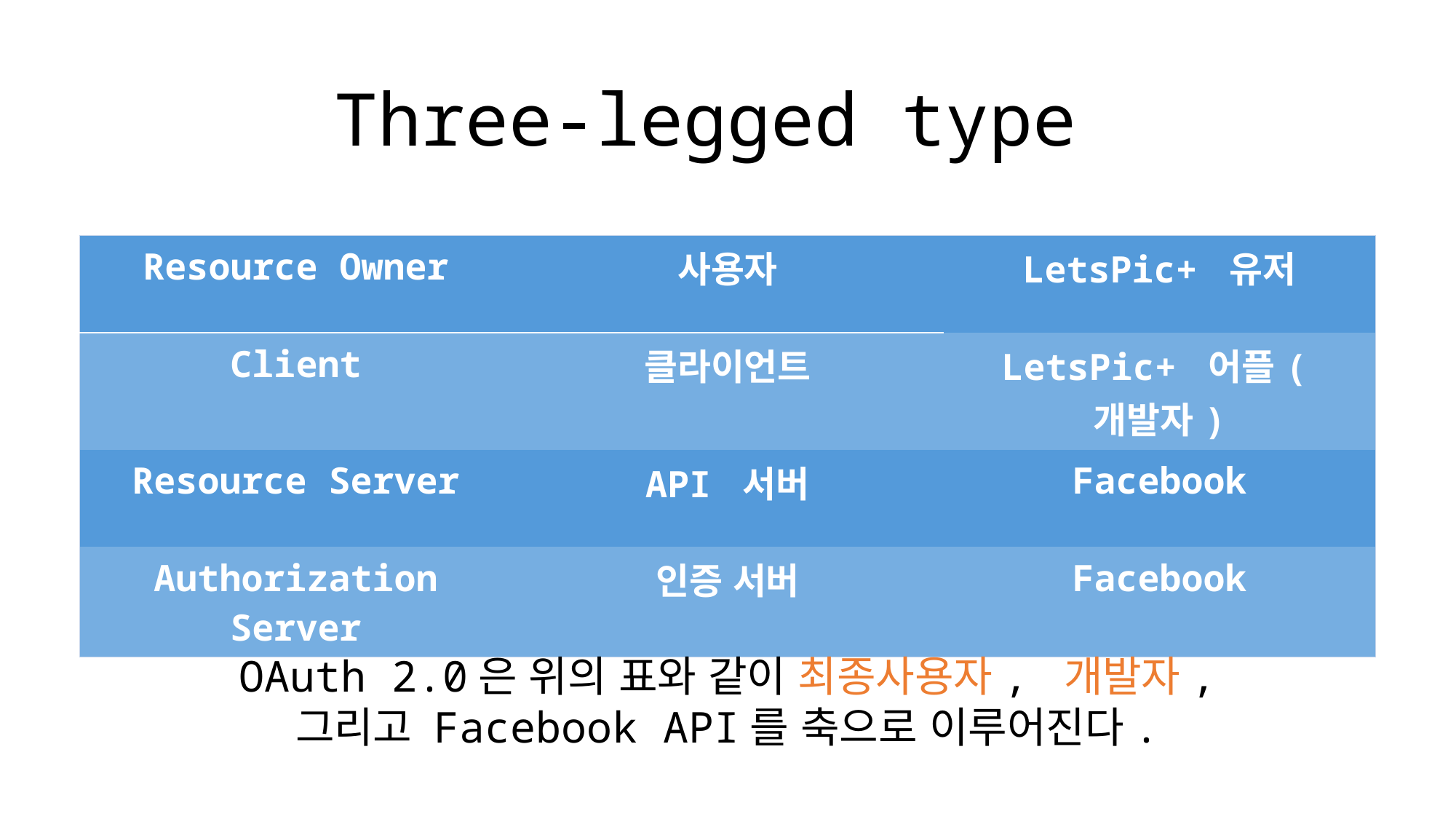

# Three-legged type
| Resource Owner | 사용자 | LetsPic+ 유저 |
| --- | --- | --- |
| Client | 클라이언트 | LetsPic+ 어플(개발자) |
| Resource Server | API 서버 | Facebook |
| Authorization Server | 인증 서버 | Facebook |
OAuth 2.0은 위의 표와 같이 최종사용자, 개발자,
그리고 Facebook API를 축으로 이루어진다.